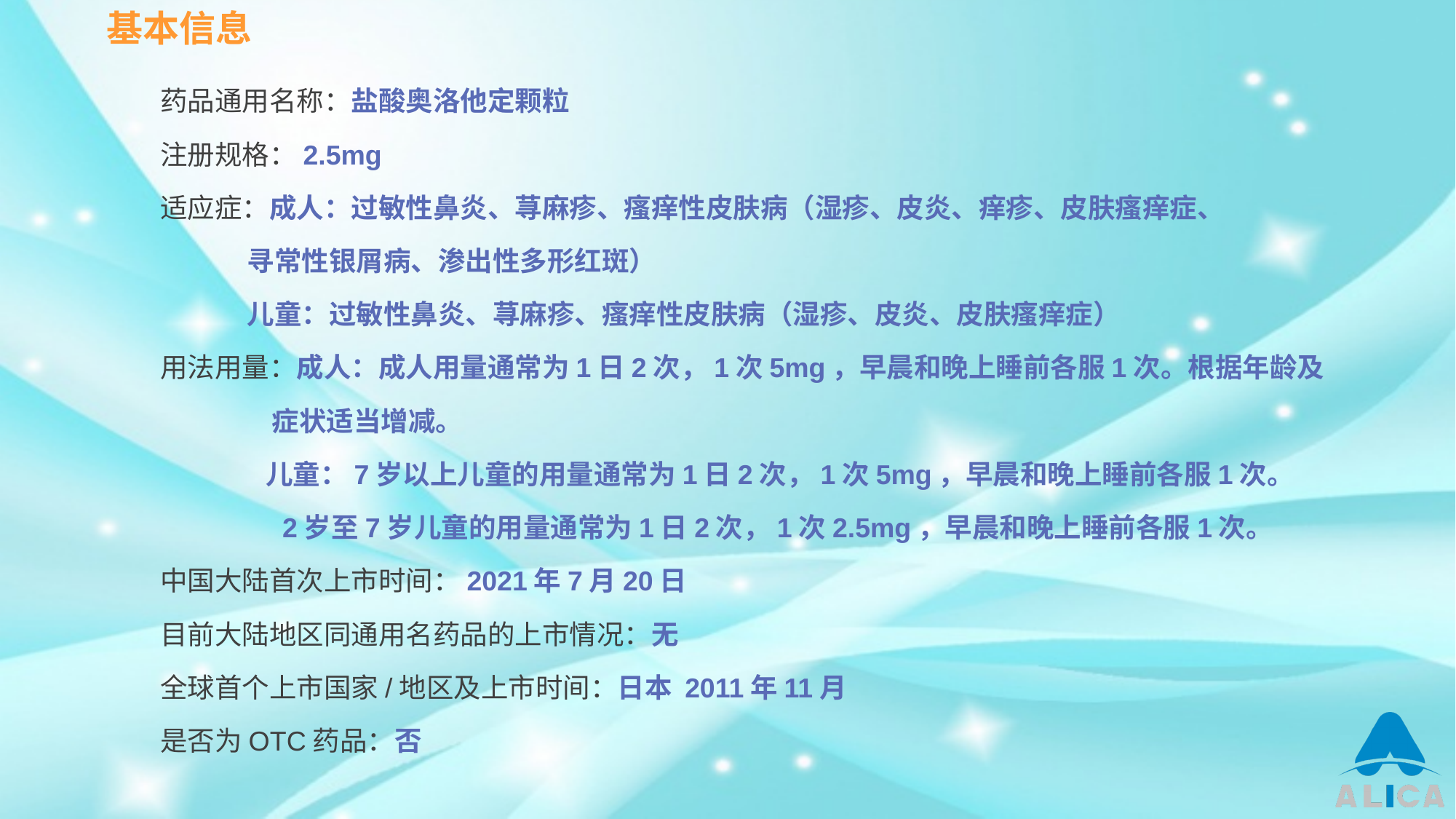

基本信息
药品通用名称：盐酸奥洛他定颗粒
注册规格：2.5mg
适应症：成人：过敏性鼻炎、荨麻疹、瘙痒性皮肤病（湿疹、皮炎、痒疹、皮肤瘙痒症、
             寻常性银屑病、渗出性多形红斑）
             儿童：过敏性鼻炎、荨麻疹、瘙痒性皮肤病（湿疹、皮炎、皮肤瘙痒症）
用法用量：成人：成人用量通常为1日2次，1次5mg，早晨和晚上睡前各服1次。根据年龄及
                 症状适当增减。
                儿童：7岁以上儿童的用量通常为1日2次，1次5mg，早晨和晚上睡前各服1次。
                2岁至7岁儿童的用量通常为1日2次，1次2.5mg，早晨和晚上睡前各服1次。
中国大陆首次上市时间：2021年7月20日
目前大陆地区同通用名药品的上市情况：无
全球首个上市国家/地区及上市时间：日本 2011年11月
是否为OTC药品：否